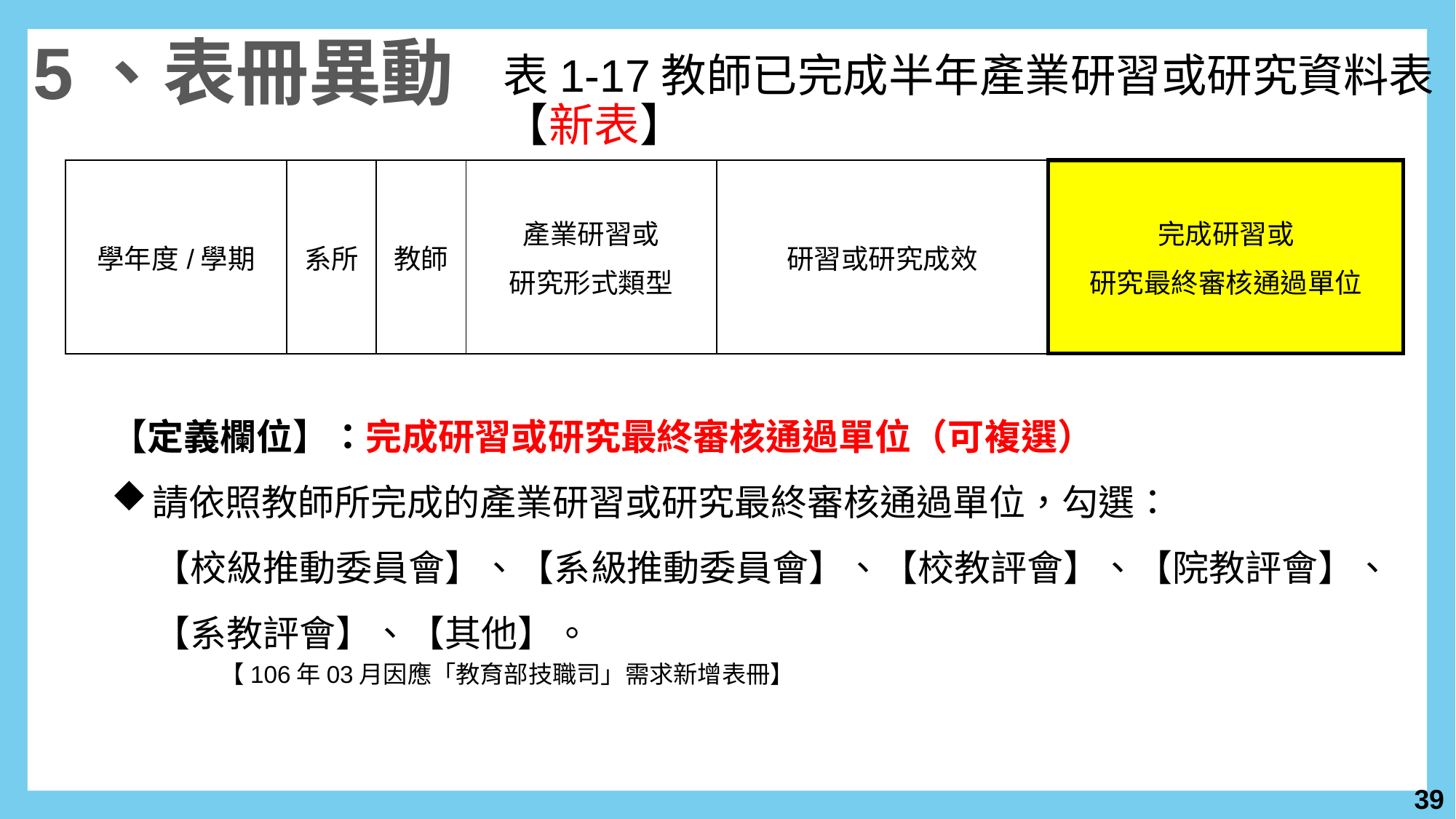

5、表冊異動
表1-17教師已完成半年產業研習或研究資料表【新表】

| 學年度/學期 | 系所 | 教師 | 產業研習或 研究形式類型 | 研習或研究成效 | 完成研習或 研究最終審核通過單位 |
| --- | --- | --- | --- | --- | --- |
【定義欄位】：完成研習或研究最終審核通過單位（可複選）
請依照教師所完成的產業研習或研究最終審核通過單位，勾選：
【校級推動委員會】、【系級推動委員會】、【校教評會】、【院教評會】、【系教評會】、【其他】。
	【106年03月因應「教育部技職司」需求新增表冊】

39